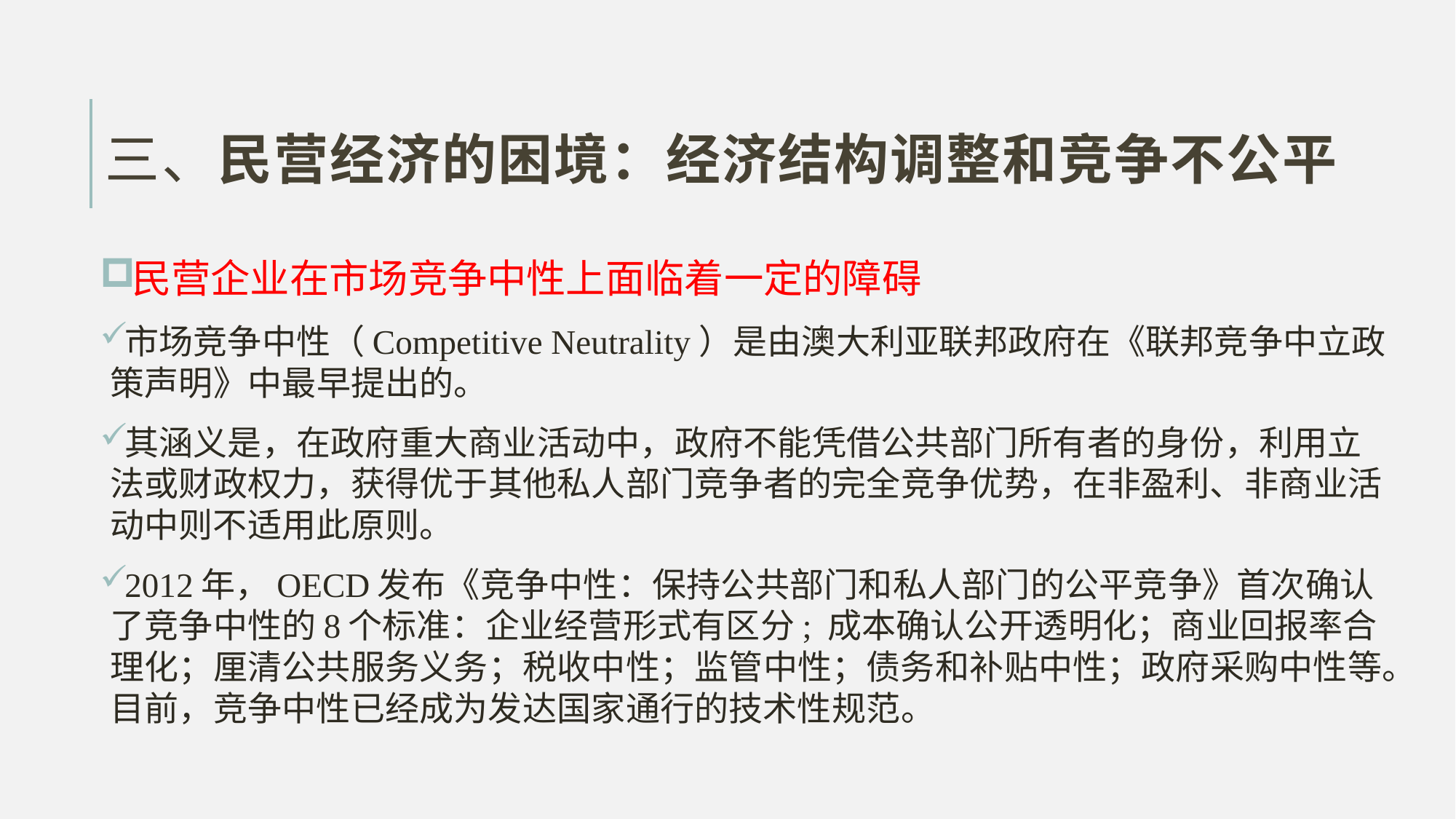

# 三、民营经济的困境：经济结构调整和竞争不公平
民营企业在市场竞争中性上面临着一定的障碍
市场竞争中性（Competitive Neutrality）是由澳大利亚联邦政府在《联邦竞争中立政策声明》中最早提出的。
其涵义是，在政府重大商业活动中，政府不能凭借公共部门所有者的身份，利用立法或财政权力，获得优于其他私人部门竞争者的完全竞争优势，在非盈利、非商业活动中则不适用此原则。
2012年，OECD发布《竞争中性：保持公共部门和私人部门的公平竞争》首次确认了竞争中性的8个标准：企业经营形式有区分; 成本确认公开透明化；商业回报率合理化；厘清公共服务义务；税收中性；监管中性；债务和补贴中性；政府采购中性等。目前，竞争中性已经成为发达国家通行的技术性规范。